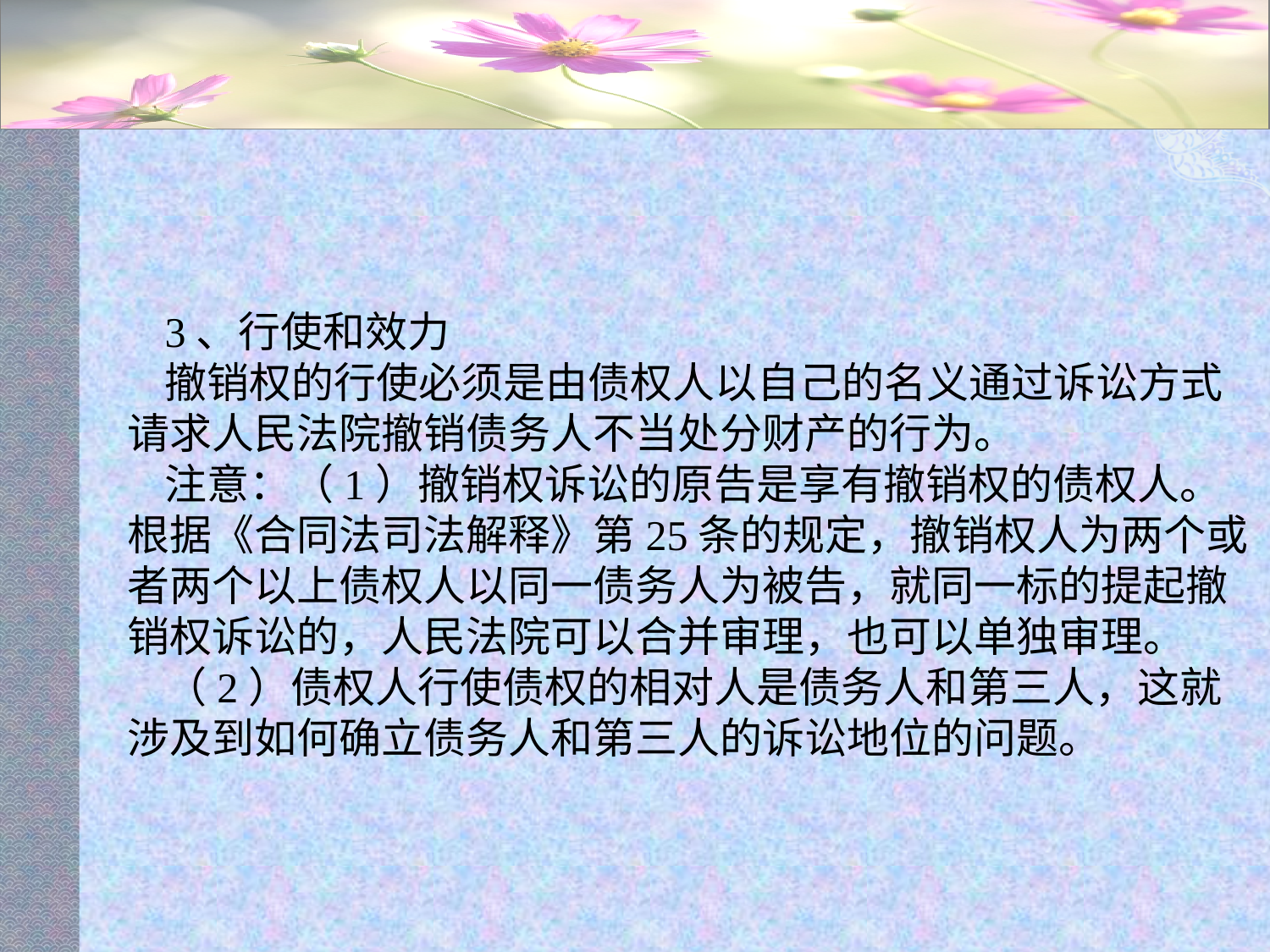

#
3、行使和效力
撤销权的行使必须是由债权人以自己的名义通过诉讼方式请求人民法院撤销债务人不当处分财产的行为。
注意：（1）撤销权诉讼的原告是享有撤销权的债权人。根据《合同法司法解释》第25条的规定，撤销权人为两个或者两个以上债权人以同一债务人为被告，就同一标的提起撤销权诉讼的，人民法院可以合并审理，也可以单独审理。
（2）债权人行使债权的相对人是债务人和第三人，这就涉及到如何确立债务人和第三人的诉讼地位的问题。